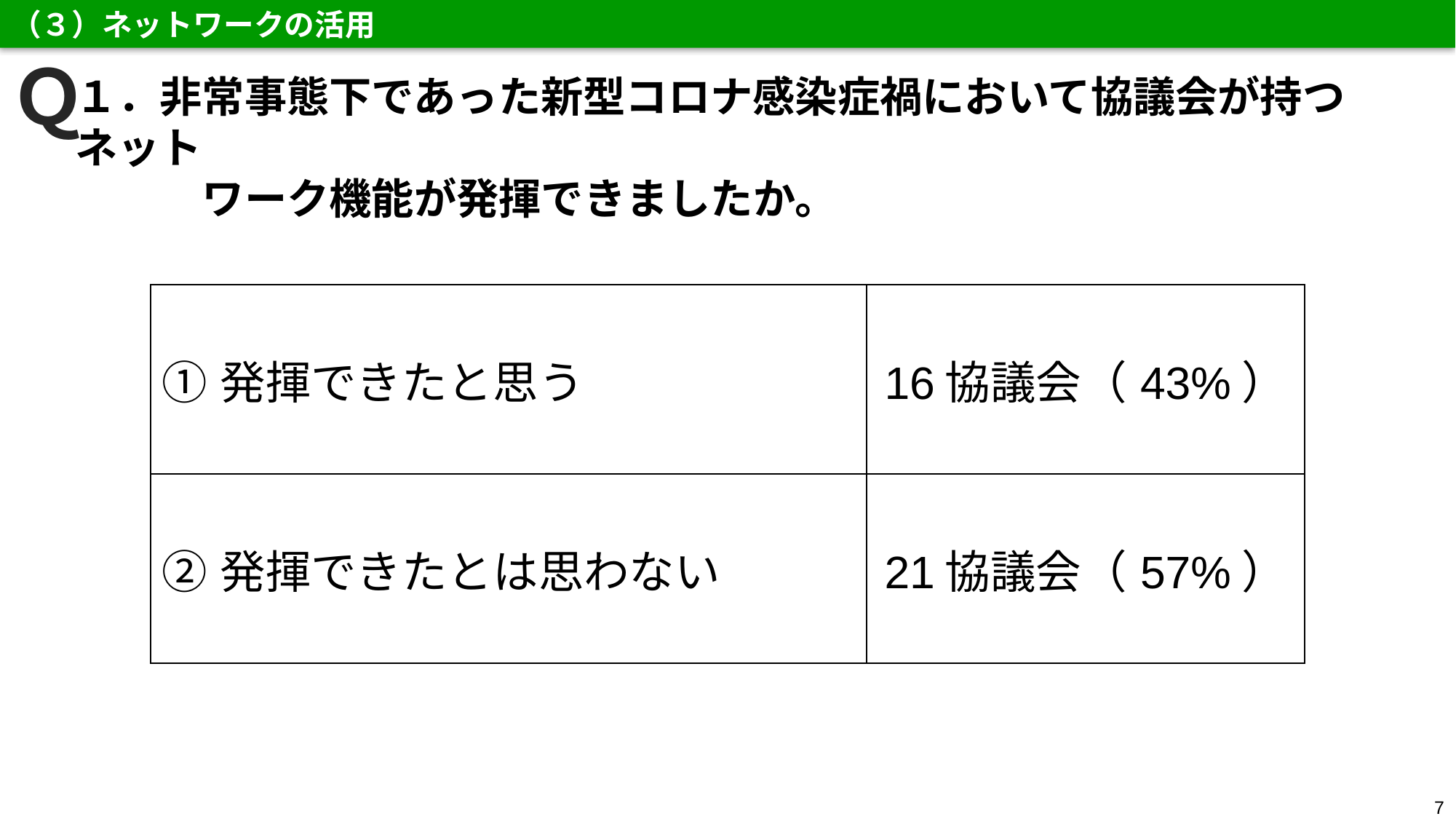

（３）ネットワークの活用
Ｑ
１．非常事態下であった新型コロナ感染症禍において協議会が持つネット
　　　ワーク機能が発揮できましたか。
| ①発揮できたと思う | 16協議会（43%） |
| --- | --- |
| ②発揮できたとは思わない | 21協議会（57%） |
7